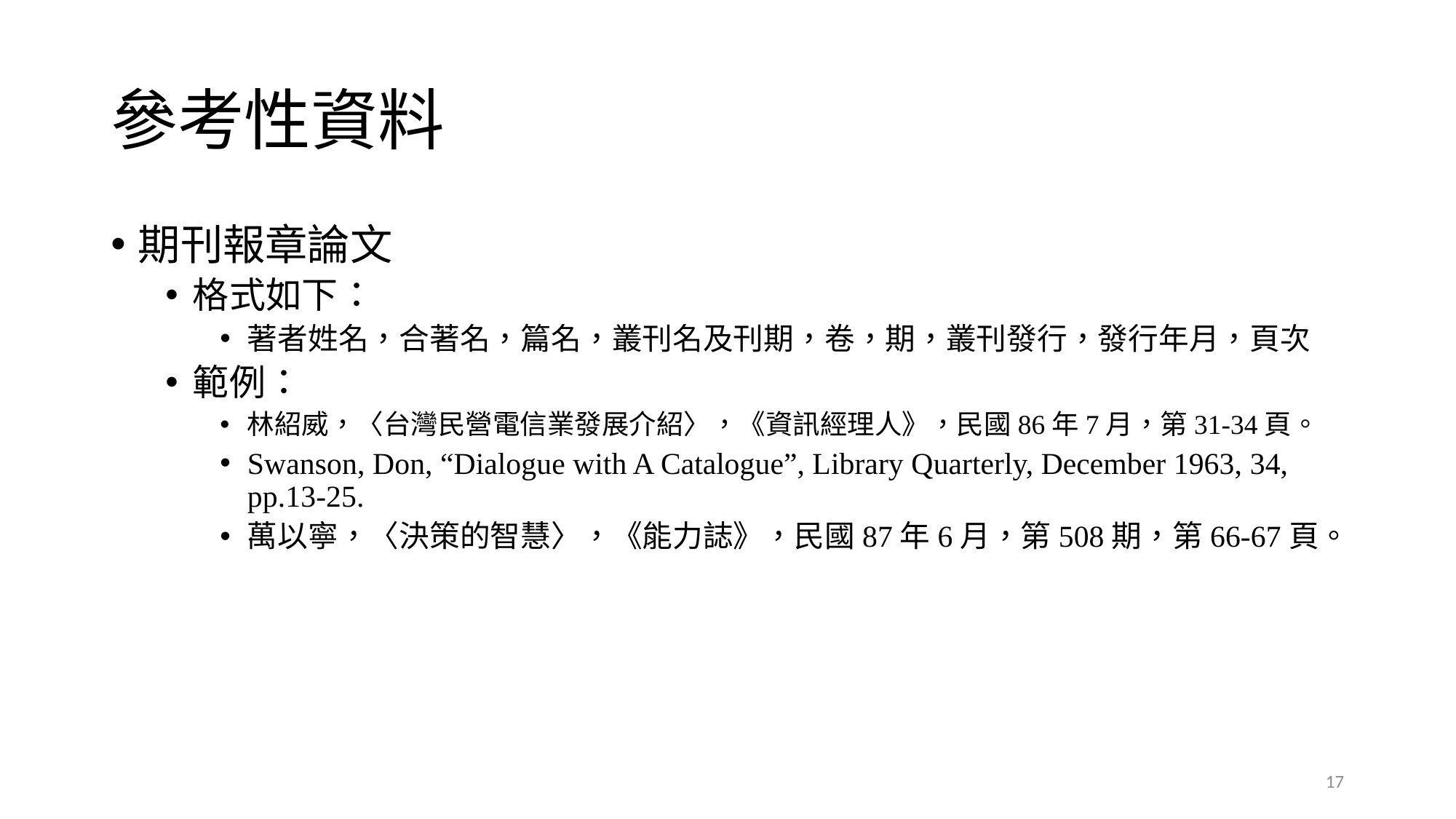

# 參考性資料
期刊報章論文
格式如下：
著者姓名，合著名，篇名，叢刊名及刊期，卷，期，叢刊發行，發行年月，頁次
範例：
林紹威，〈台灣民營電信業發展介紹〉，《資訊經理人》，民國86年7月，第31-34頁。
Swanson, Don, “Dialogue with A Catalogue”, Library Quarterly, December 1963, 34, pp.13-25.
萬以寧，〈決策的智慧〉，《能力誌》，民國87年6月，第508期，第66-67頁。
17